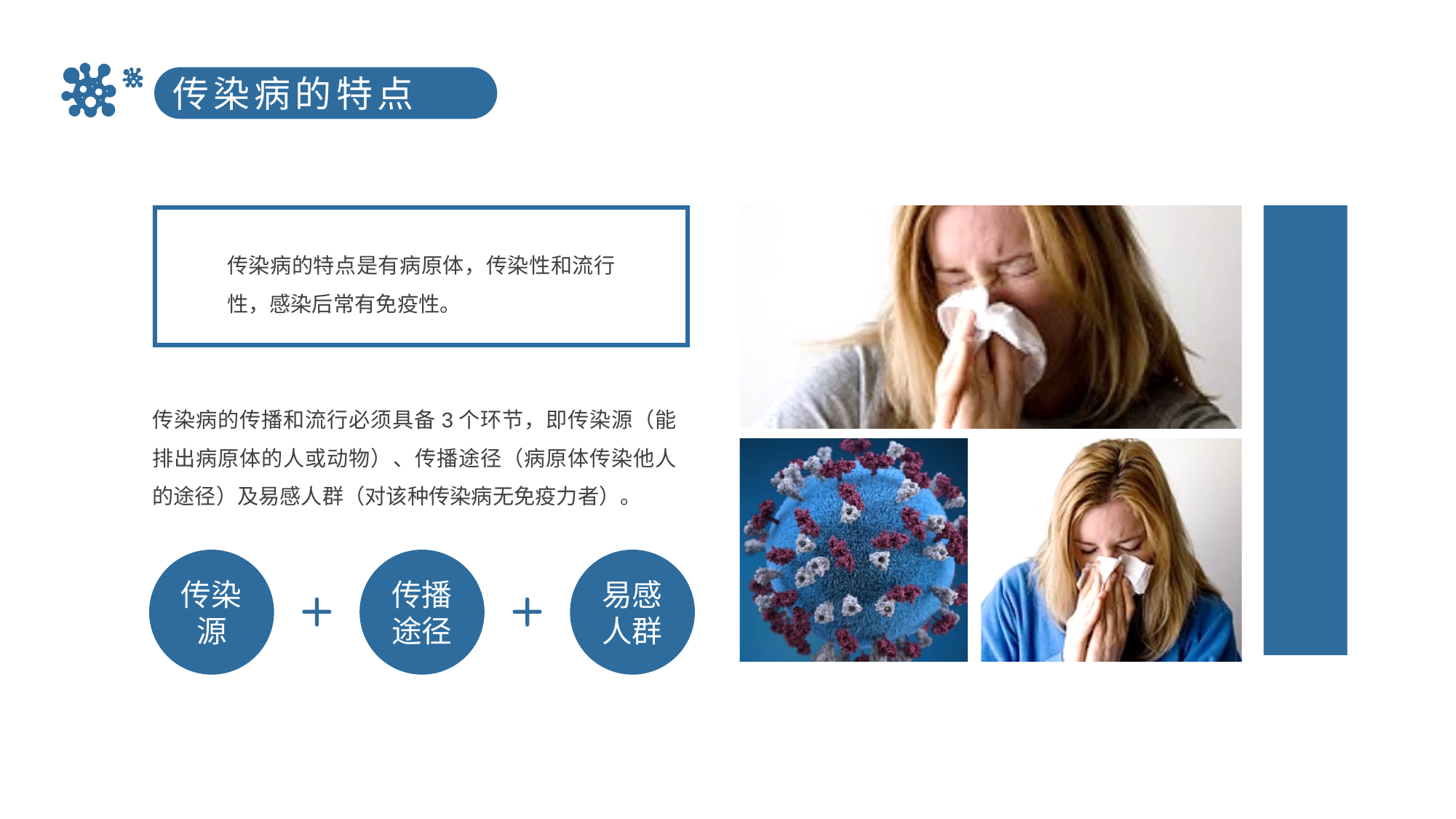

传染病的特点

传染病的特点是有病原体，传染性和流行性，感染后常有免疫性。

传染病的传播和流行必须具备3个环节，即传染源（能排出病原体的人或动物）、传播途径（病原体传染他人的途径）及易感人群（对该种传染病无免疫力者）。

传染源
传播途径
易感人群